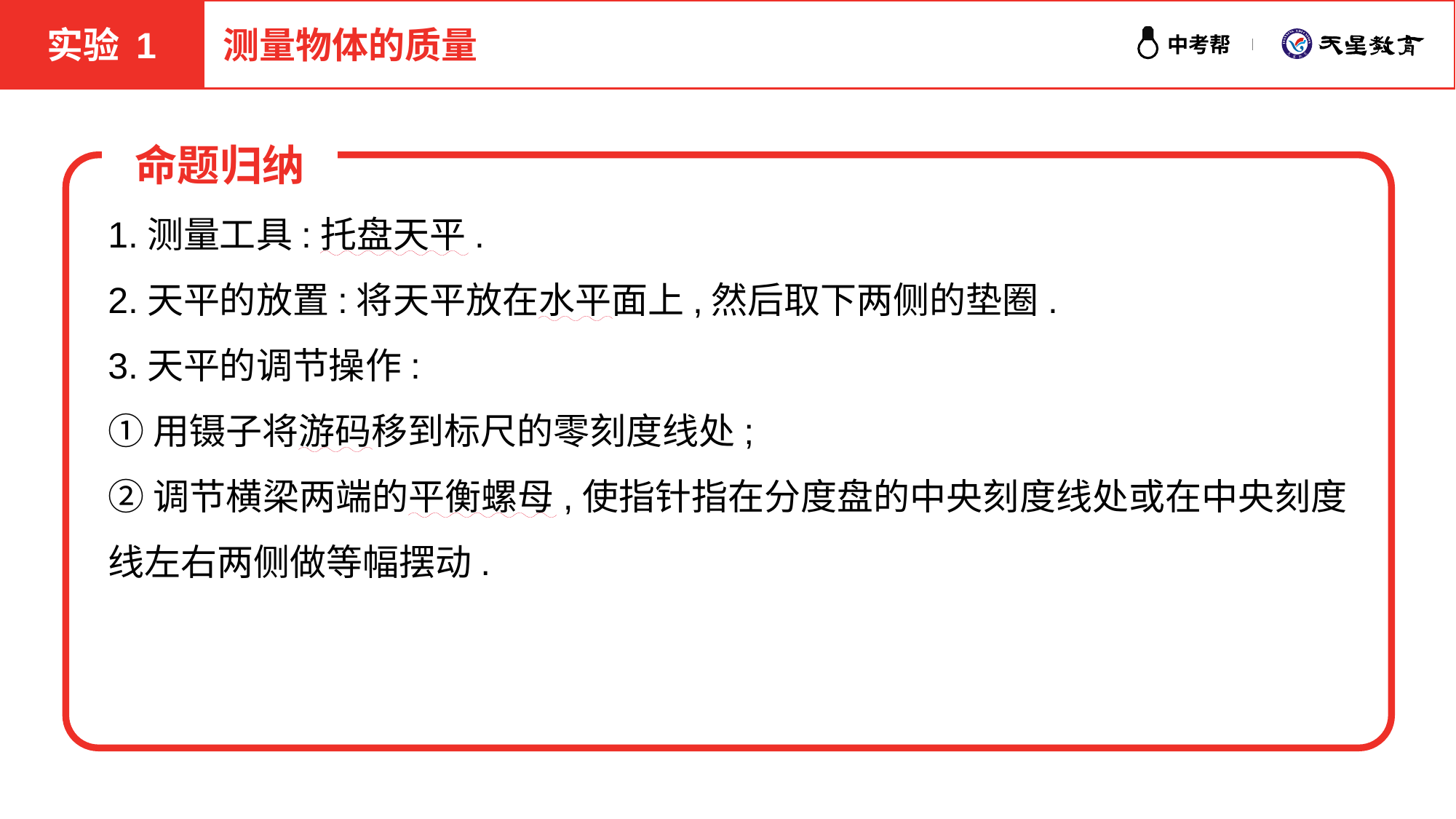

实验 1
测量物体的质量
命题归纳

1.测量工具:托盘天平.
2.天平的放置:将天平放在水平面上,然后取下两侧的垫圈.
3.天平的调节操作:
①用镊子将游码移到标尺的零刻度线处;
②调节横梁两端的平衡螺母,使指针指在分度盘的中央刻度线处或在中央刻度线左右两侧做等幅摆动.